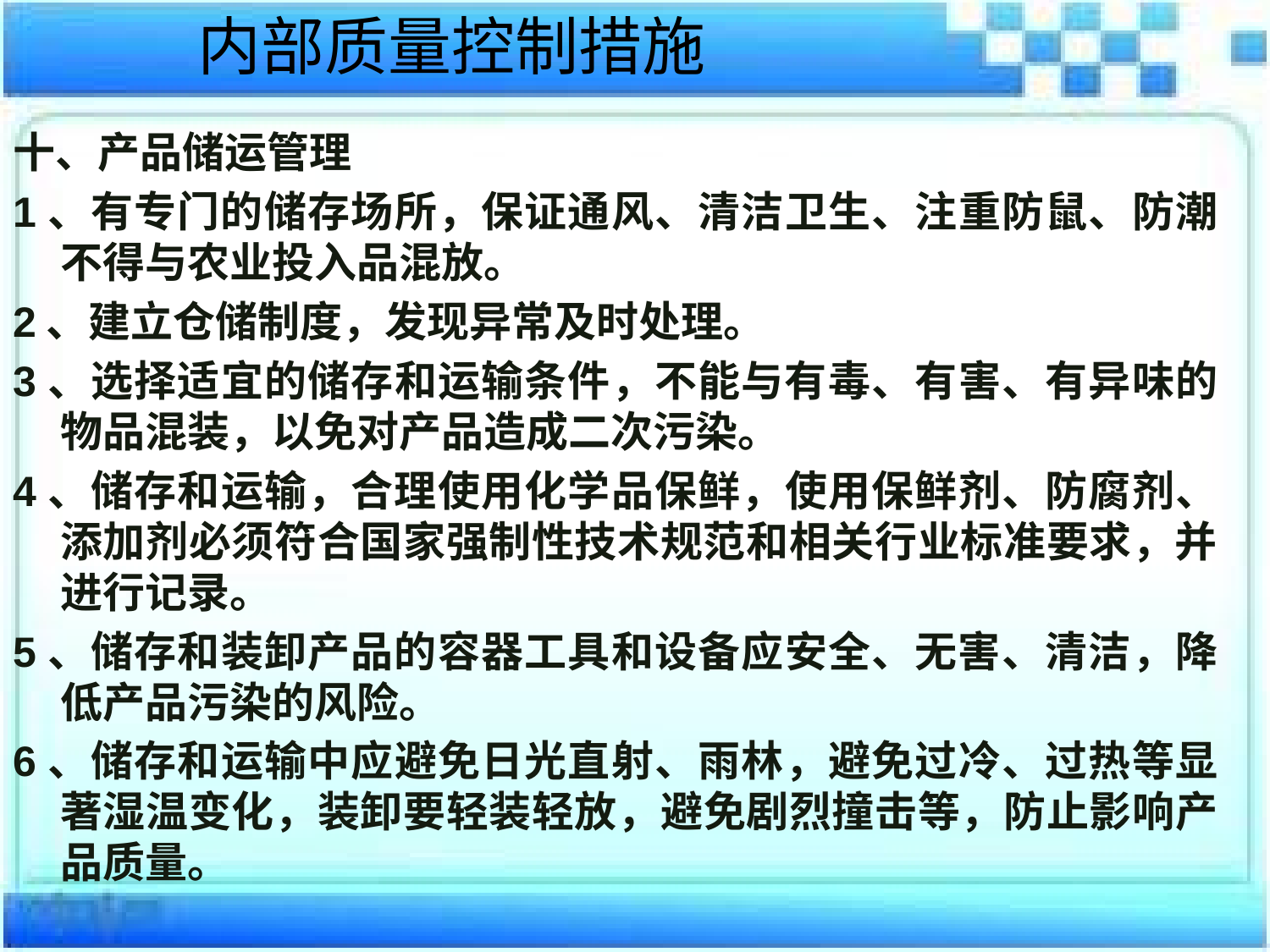

内部质量控制措施
十、产品储运管理
1、有专门的储存场所，保证通风、清洁卫生、注重防鼠、防潮不得与农业投入品混放。
2、建立仓储制度，发现异常及时处理。
3、选择适宜的储存和运输条件，不能与有毒、有害、有异味的物品混装，以免对产品造成二次污染。
4、储存和运输，合理使用化学品保鲜，使用保鲜剂、防腐剂、添加剂必须符合国家强制性技术规范和相关行业标准要求，并进行记录。
5、储存和装卸产品的容器工具和设备应安全、无害、清洁，降低产品污染的风险。
6、储存和运输中应避免日光直射、雨林，避免过冷、过热等显著湿温变化，装卸要轻装轻放，避免剧烈撞击等，防止影响产品质量。